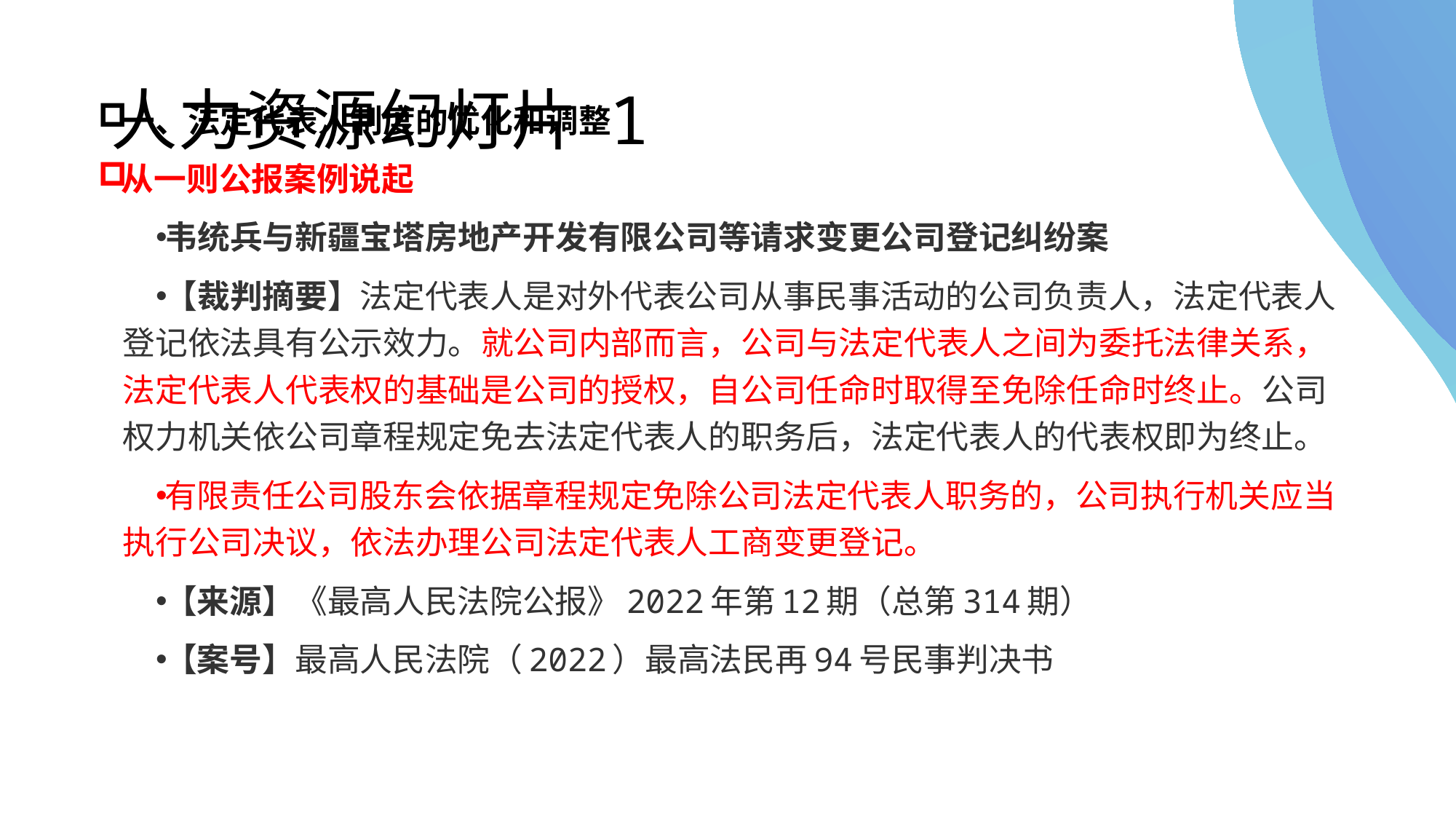

# 人力资源幻灯片 1
一、法定代表人制度的优化和调整
从一则公报案例说起
韦统兵与新疆宝塔房地产开发有限公司等请求变更公司登记纠纷案
【裁判摘要】法定代表人是对外代表公司从事民事活动的公司负责人，法定代表人登记依法具有公示效力。就公司内部而言，公司与法定代表人之间为委托法律关系，法定代表人代表权的基础是公司的授权，自公司任命时取得至免除任命时终止。公司权力机关依公司章程规定免去法定代表人的职务后，法定代表人的代表权即为终止。
有限责任公司股东会依据章程规定免除公司法定代表人职务的，公司执行机关应当执行公司决议，依法办理公司法定代表人工商变更登记。
【来源】《最高人民法院公报》2022年第12期（总第314期）
【案号】最高人民法院（2022）最高法民再94号民事判决书